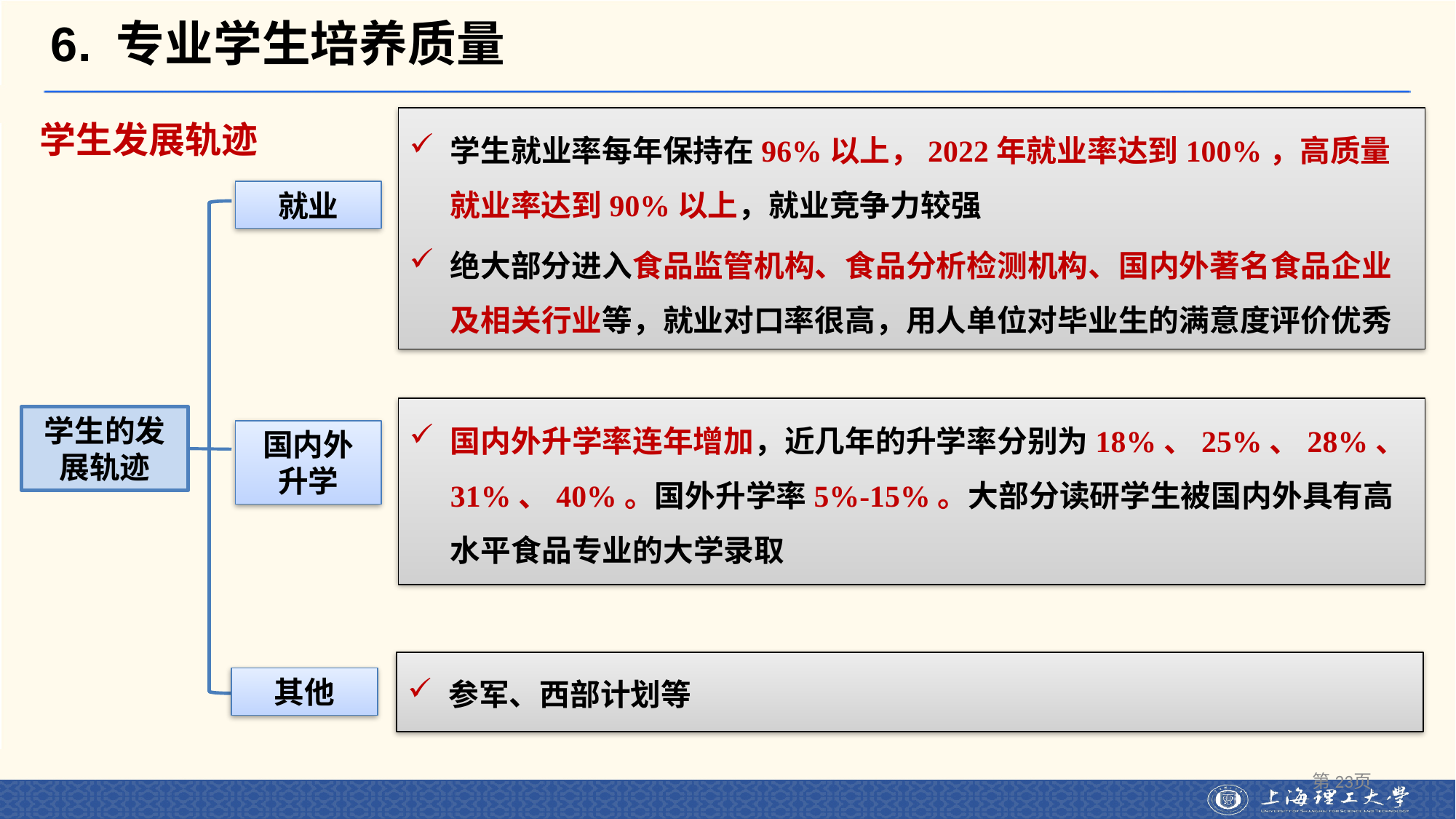

# 6. 专业学生培养质量
学生发展轨迹
学生就业率每年保持在96%以上，2022年就业率达到100%，高质量就业率达到90%以上，就业竞争力较强
绝大部分进入食品监管机构、食品分析检测机构、国内外著名食品企业及相关行业等，就业对口率很高，用人单位对毕业生的满意度评价优秀
就业

国内外升学率连年增加，近几年的升学率分别为18%、25%、28%、31%、40%。国外升学率5%-15%。大部分读研学生被国内外具有高水平食品专业的大学录取

学生的发展轨迹
国内外
升学
参军、西部计划等

其他
第23页